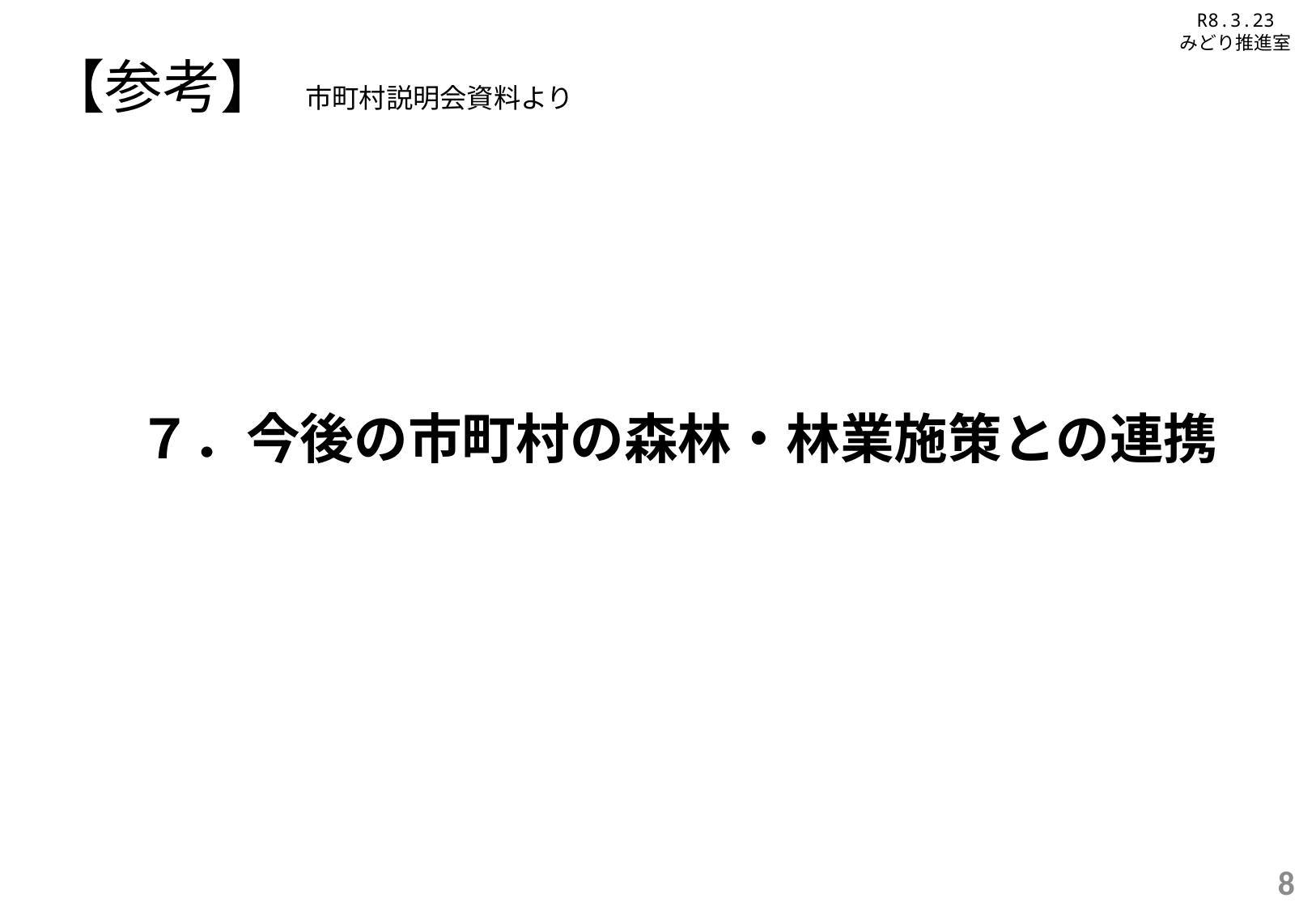

R8.3.23
みどり推進室
【参考】　市町村説明会資料より
# ７．今後の市町村の森林・林業施策との連携
8